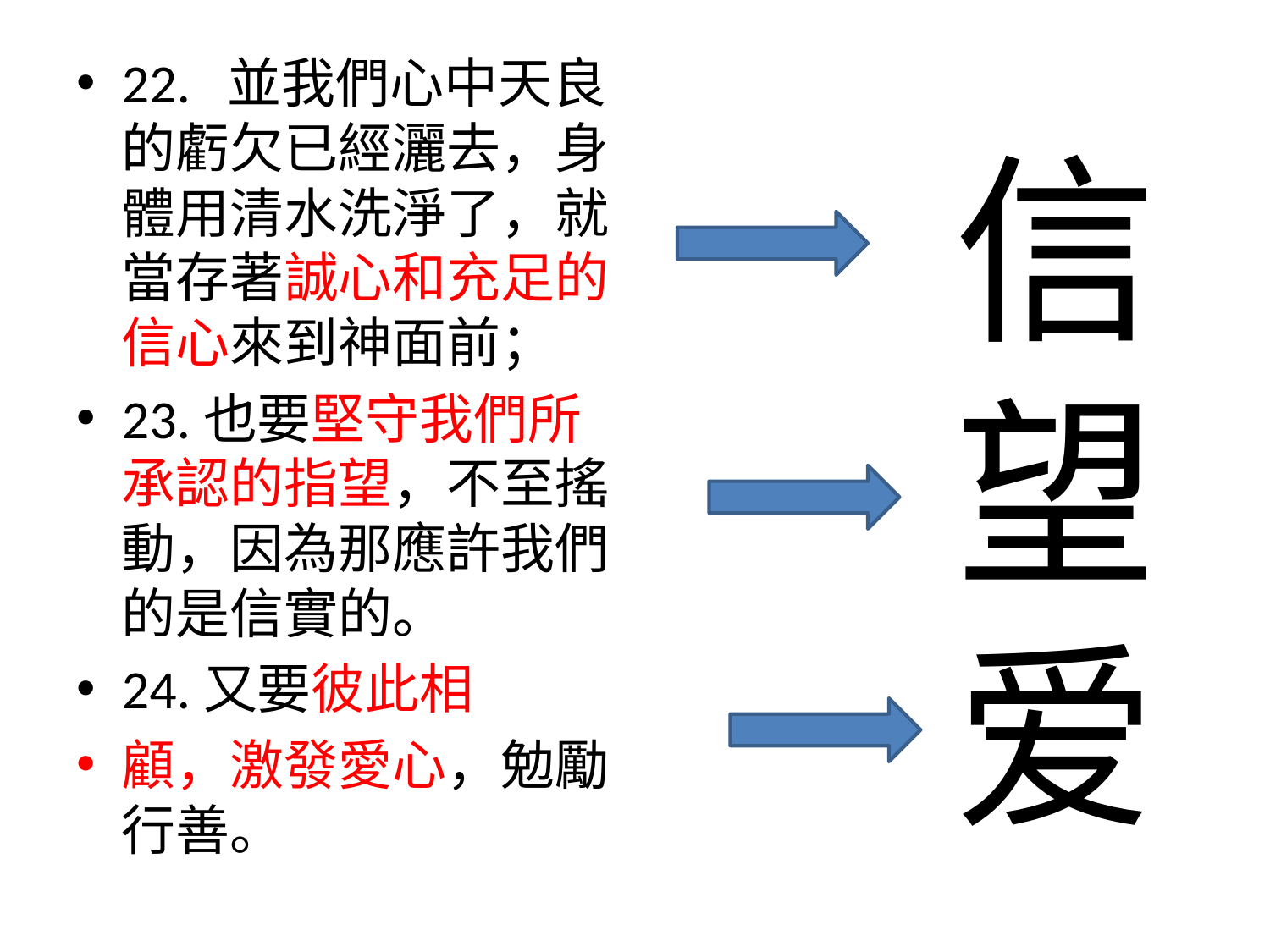

22.  並我們心中天良的虧欠已經灑去，身體用清水洗淨了，就當存著誠心和充足的信心來到神面前；
23.也要堅守我們所承認的指望，不至搖動，因為那應許我們的是信實的。
24.又要彼此相
顧，激發愛心，勉勵行善。
信
望
爱